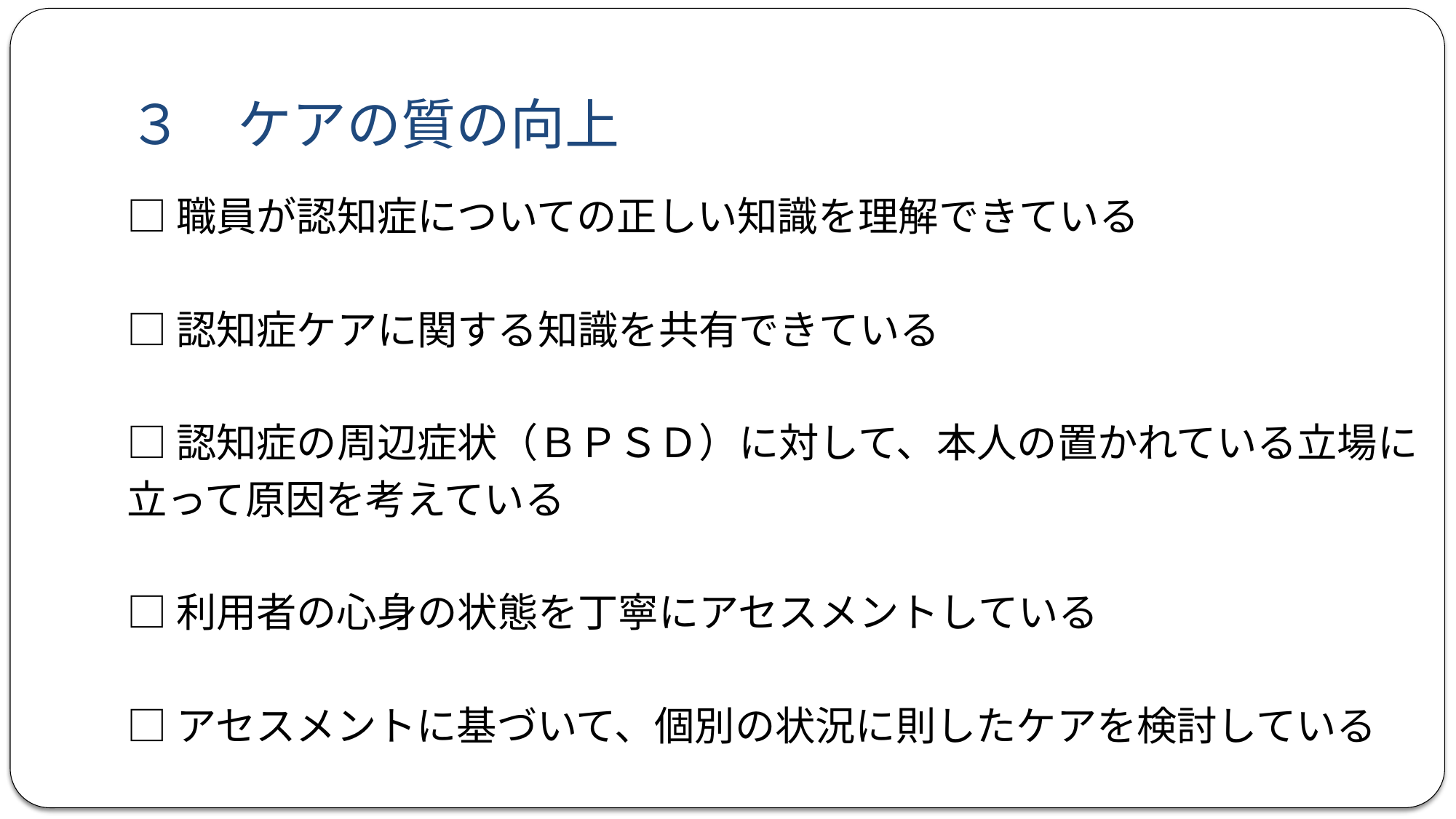

# ３　ケアの質の向上

□職員が認知症についての正しい知識を理解できている

□認知症ケアに関する知識を共有できている

□認知症の周辺症状（ＢＰＳＤ）に対して、本人の置かれている立場に
立って原因を考えている

□利用者の心身の状態を丁寧にアセスメントしている

□アセスメントに基づいて、個別の状況に則したケアを検討している